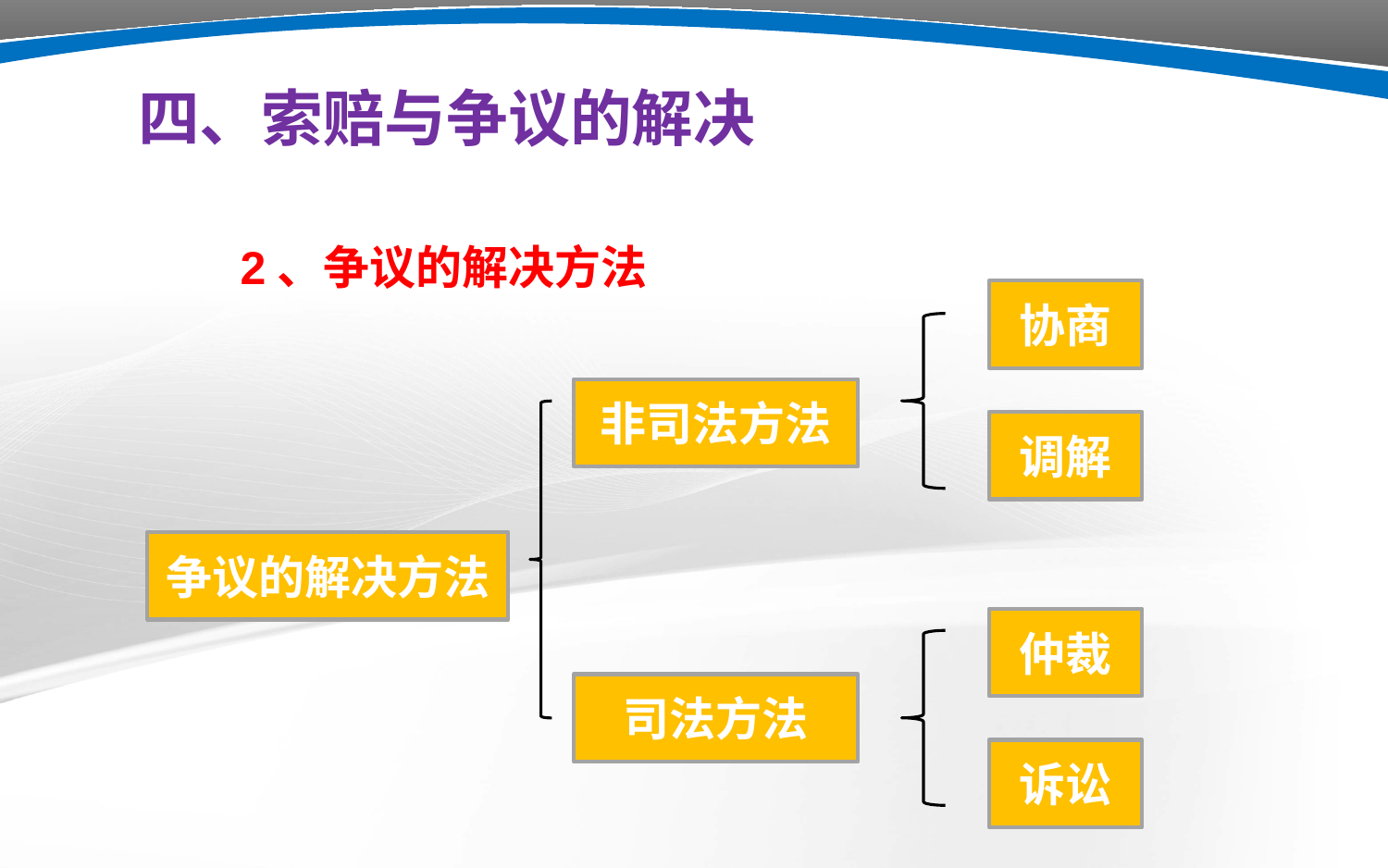

四、索赔与争议的解决
2、争议的解决方法
协商

非司法方法

调解
争议的解决方法
仲裁

司法方法
诉讼